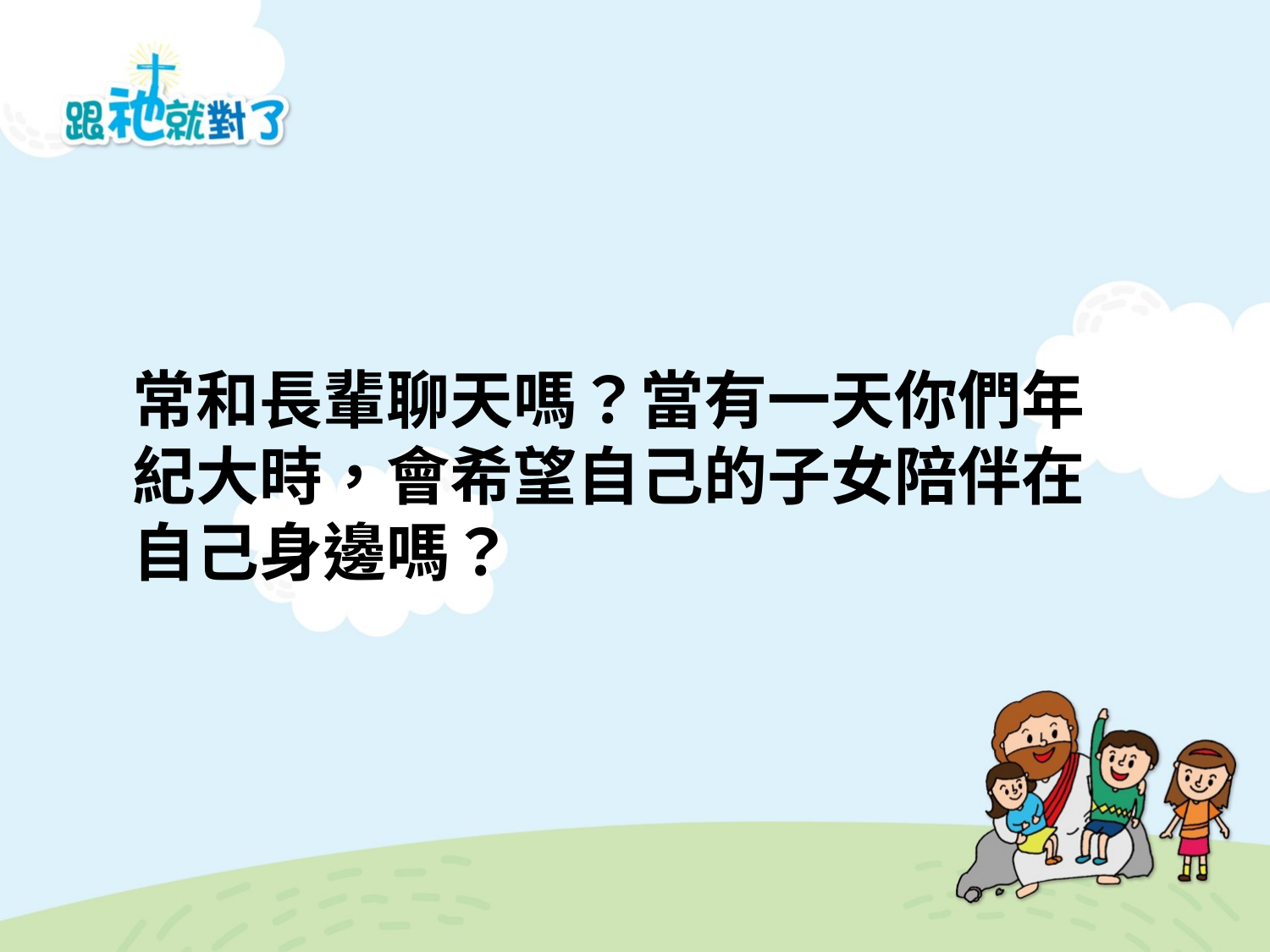

常和長輩聊天嗎？當有一天你們年紀大時，會希望自己的子女陪伴在自己身邊嗎？